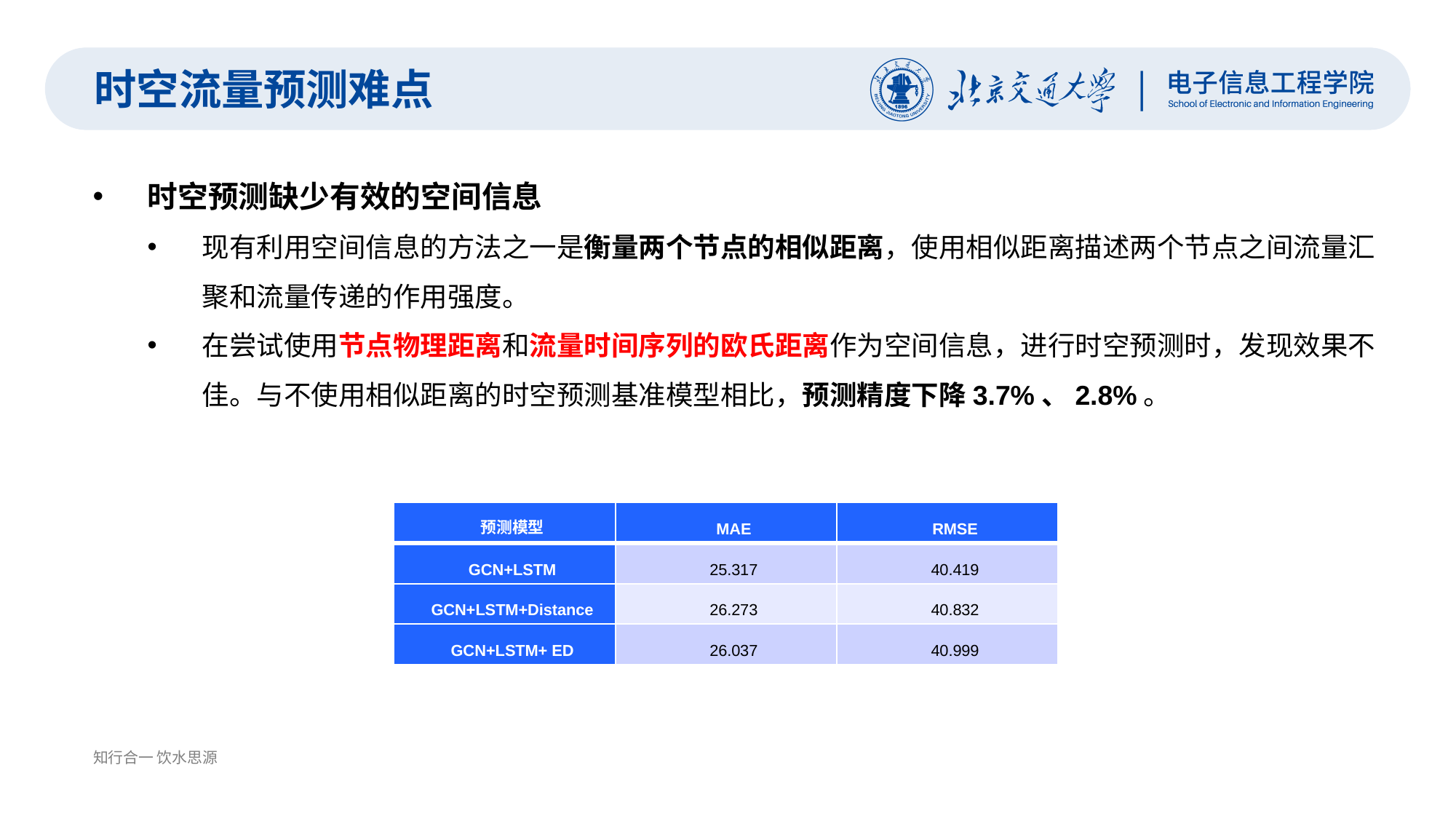

时空流量预测难点
时空预测缺少有效的空间信息
现有利用空间信息的方法之一是衡量两个节点的相似距离，使用相似距离描述两个节点之间流量汇聚和流量传递的作用强度。
在尝试使用节点物理距离和流量时间序列的欧氏距离作为空间信息，进行时空预测时，发现效果不佳。与不使用相似距离的时空预测基准模型相比，预测精度下降3.7%、2.8%。
| 预测模型 | MAE | RMSE |
| --- | --- | --- |
| GCN+LSTM | 25.317 | 40.419 |
| GCN+LSTM+Distance | 26.273 | 40.832 |
| GCN+LSTM+ ED | 26.037 | 40.999 |
知行合一 饮水思源